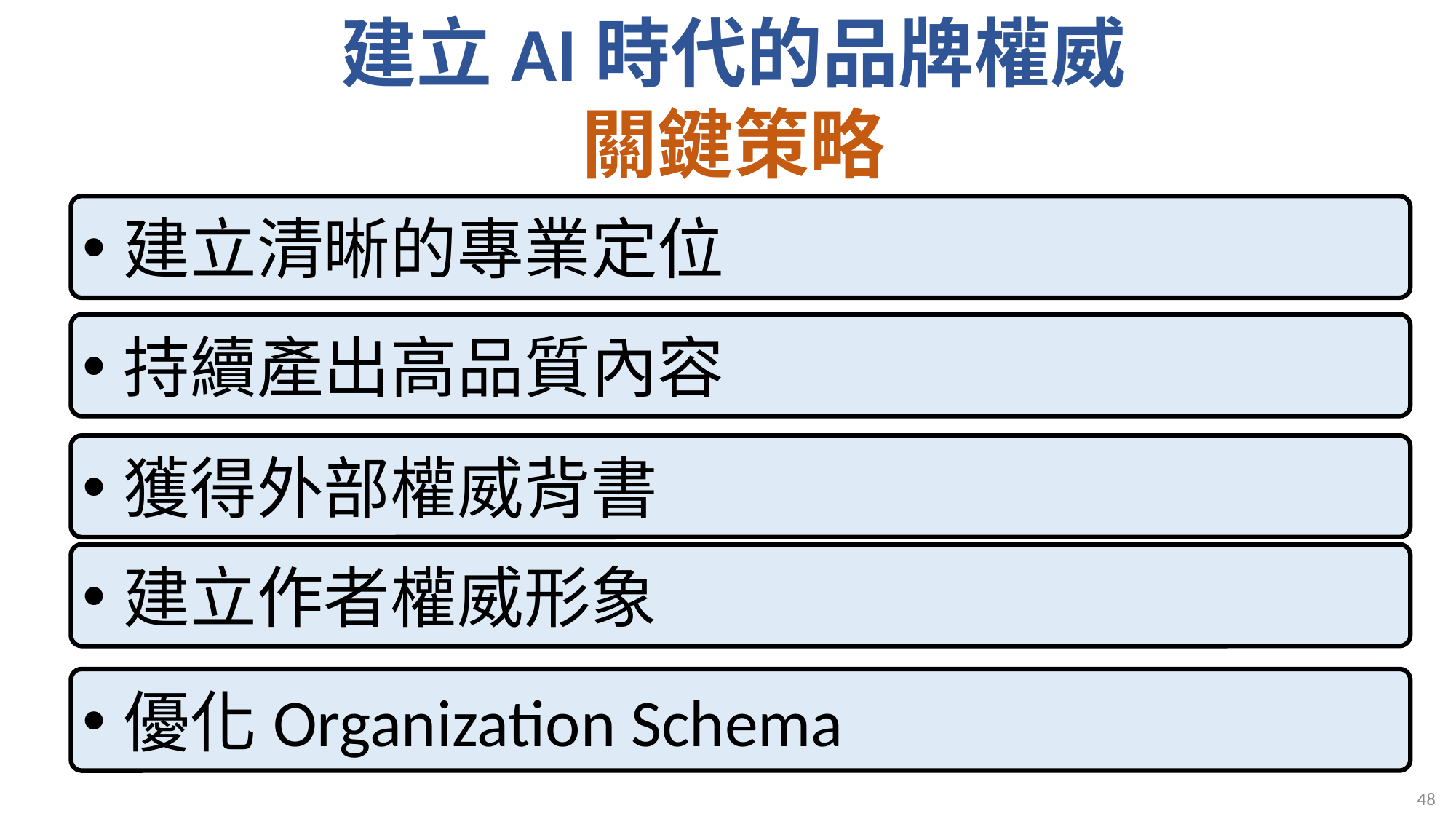

# 建立AI時代的品牌權威 關鍵策略
建立清晰的專業定位
持續產出高品質內容
獲得外部權威背書
建立作者權威形象
優化Organization Schema
48